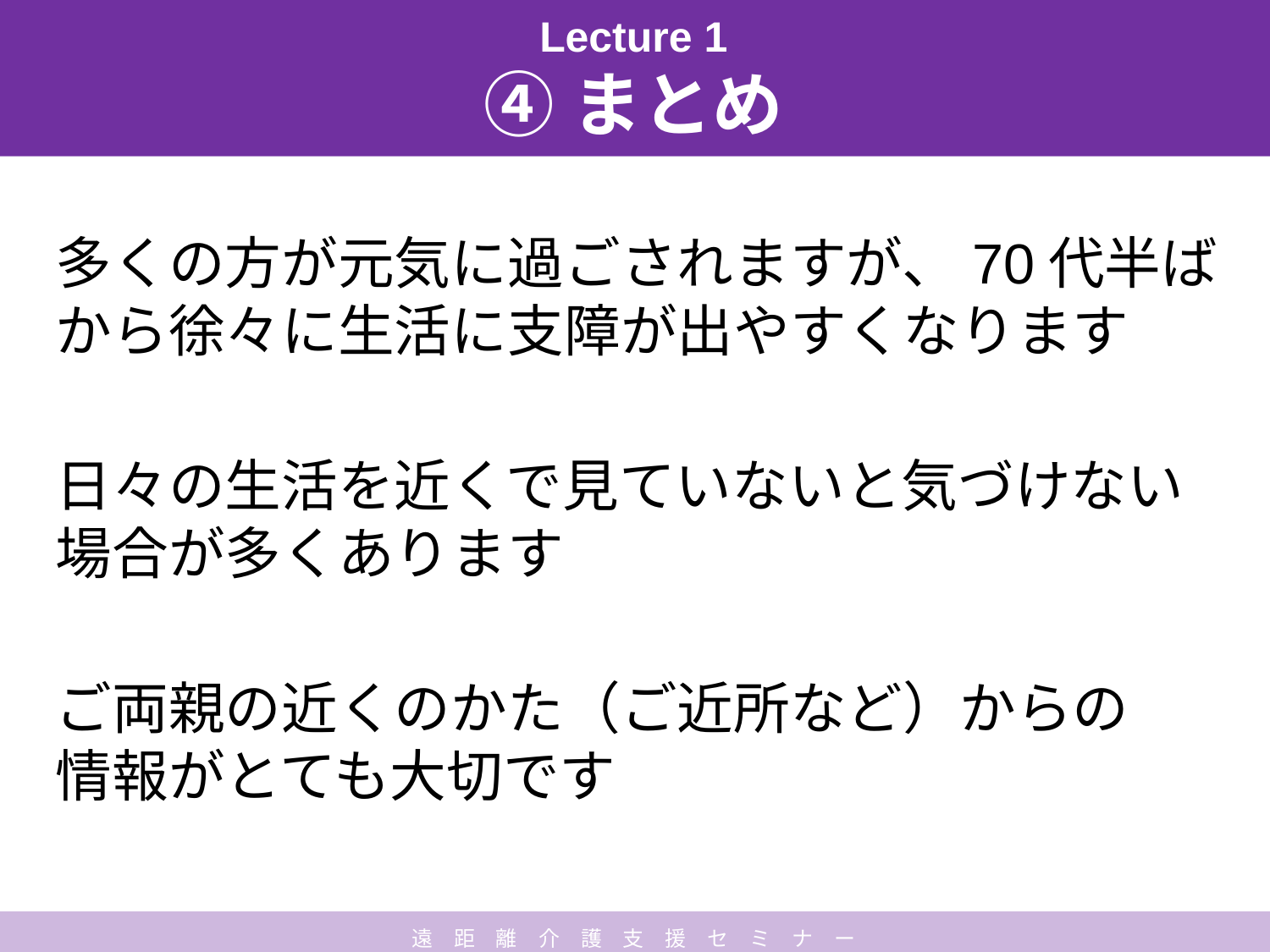

Lecture 1
④まとめ
多くの方が元気に過ごされますが、70代半ばから徐々に生活に支障が出やすくなります
日々の生活を近くで見ていないと気づけない場合が多くあります
ご両親の近くのかた（ご近所など）からの情報がとても大切です
遠　距　離　介　護　支　援　セ　ミ　ナ　ー